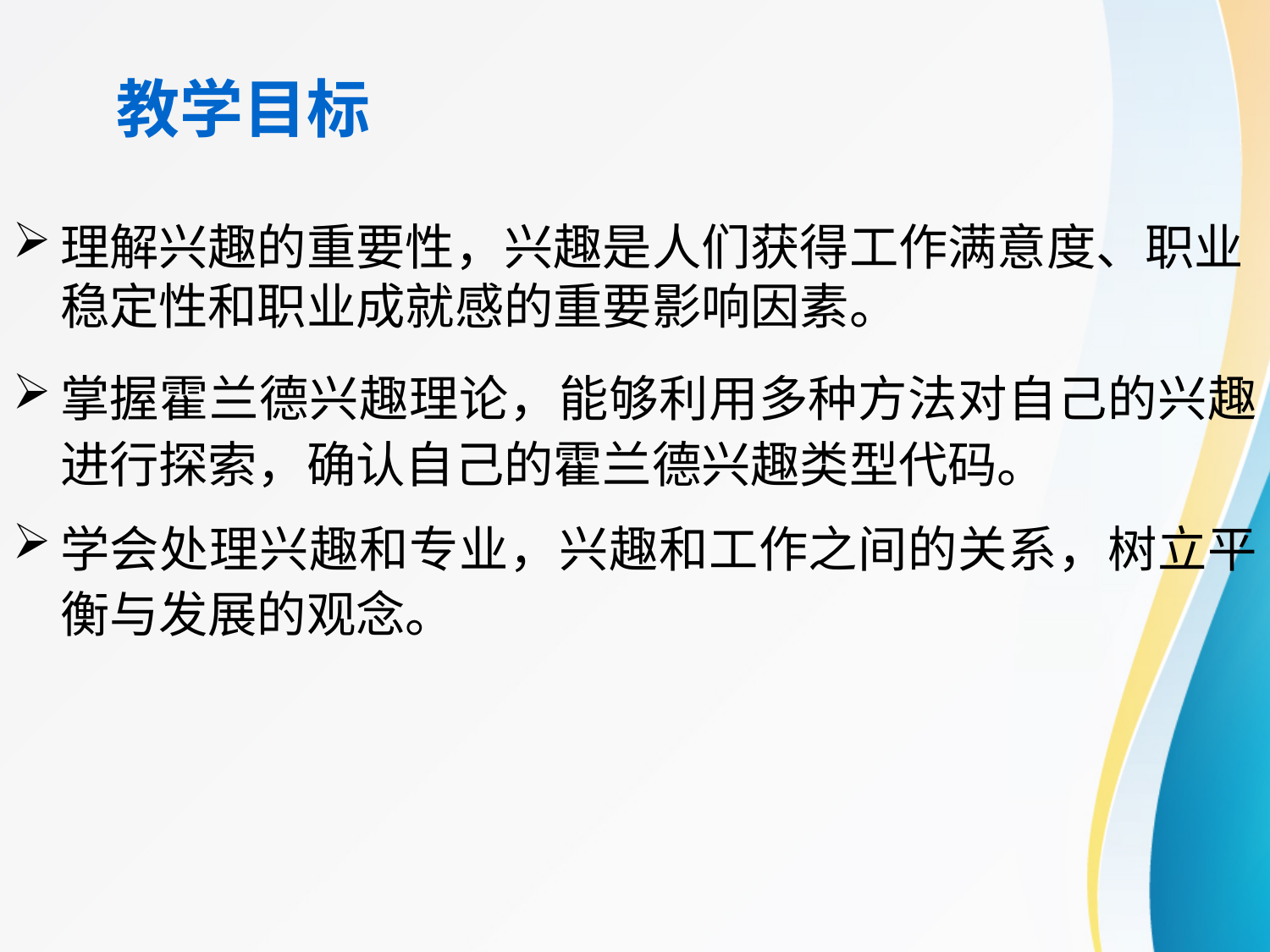

教学目标
理解兴趣的重要性，兴趣是人们获得工作满意度、职业稳定性和职业成就感的重要影响因素。
掌握霍兰德兴趣理论，能够利用多种方法对自己的兴趣进行探索，确认自己的霍兰德兴趣类型代码。
学会处理兴趣和专业，兴趣和工作之间的关系，树立平衡与发展的观念。